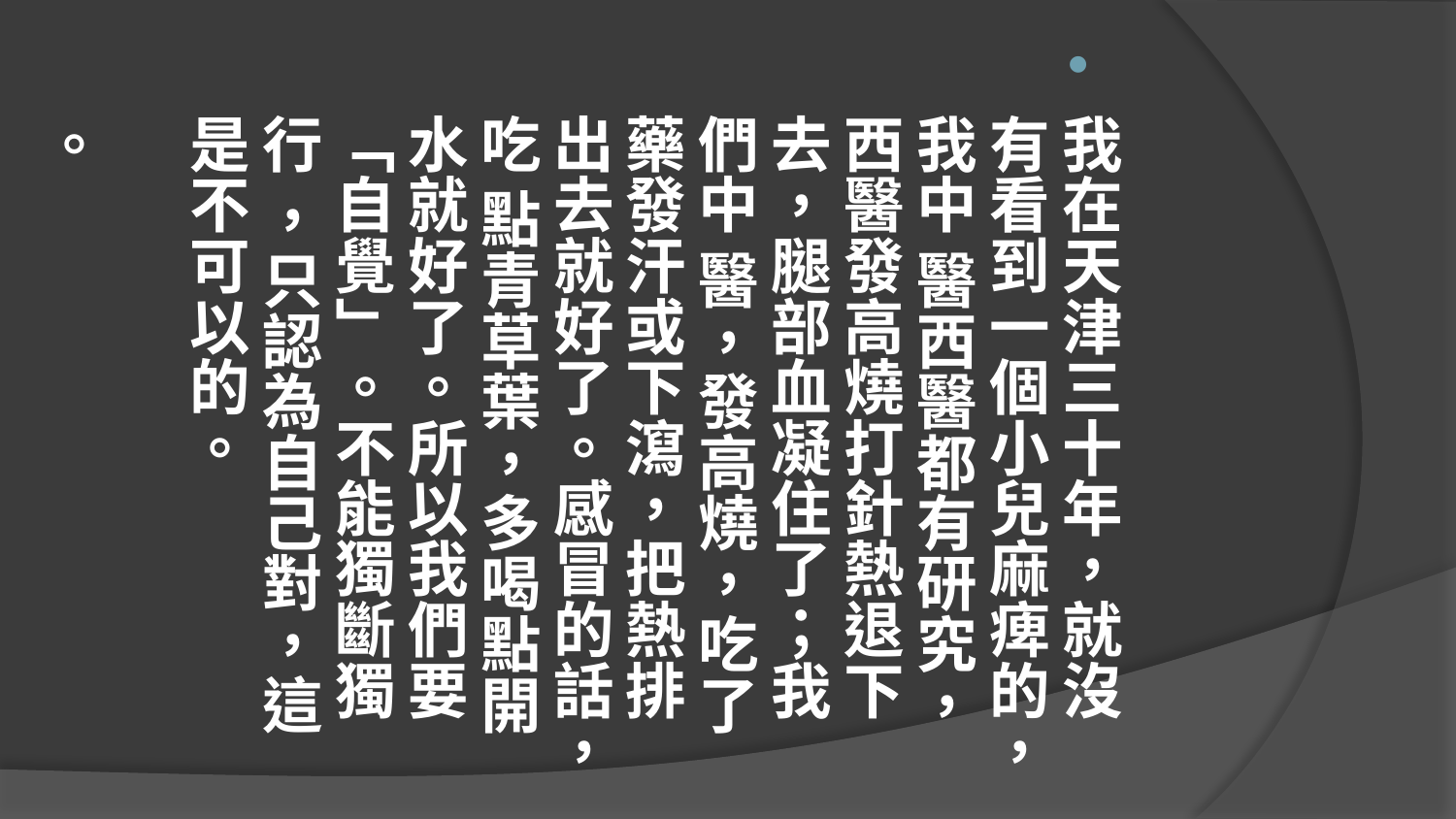

我在天津三十年，就沒有看到一個小兒麻痺的，我中 醫西醫都有研究，西醫發高燒打針熱退下去，腿部血凝住了；我們中 醫，發高燒，吃了藥發汗或下瀉，把熱排出去就好了。感冒的話，吃 點青草葉，多喝點開水就好了。所以我們要「自覺」。不能獨斷獨行 ，只認為自己對，這是不可以的。
。
#